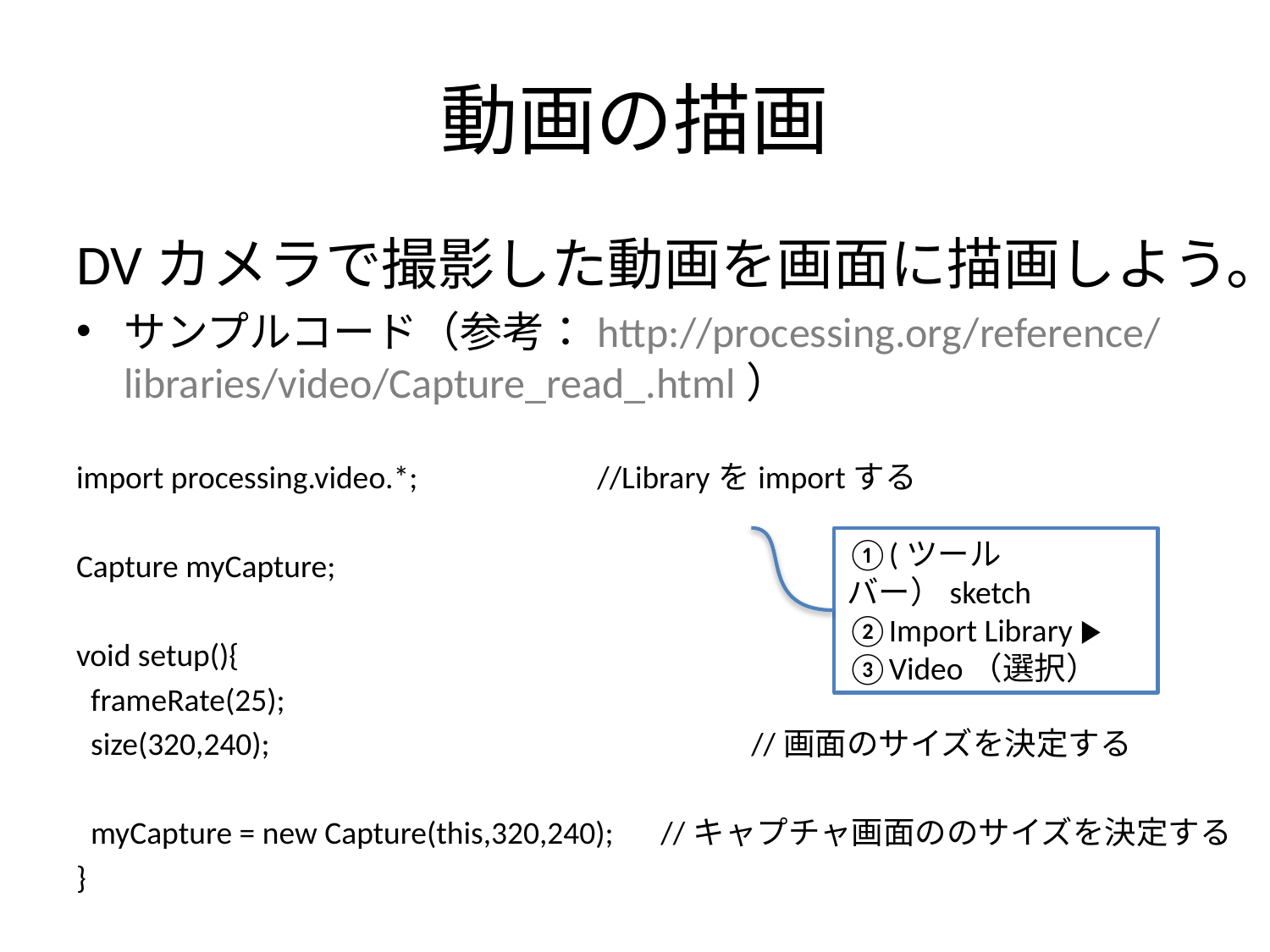

# 動画の描画
DVカメラで撮影した動画を画面に描画しよう。
サンプルコード（参考：http://processing.org/reference/libraries/video/Capture_read_.html）

import processing.video.*;                         //Libraryをimportする

Capture myCapture;

void setup(){
  frameRate(25);
  size(320,240);  　　　　　　　　　　　　　　 //画面のサイズを決定する

  myCapture = new Capture(this,320,240);　//キャプチャ画面ののサイズを決定する
}

①(ツールバー）sketch
②Import Library ▶
③Video（選択）